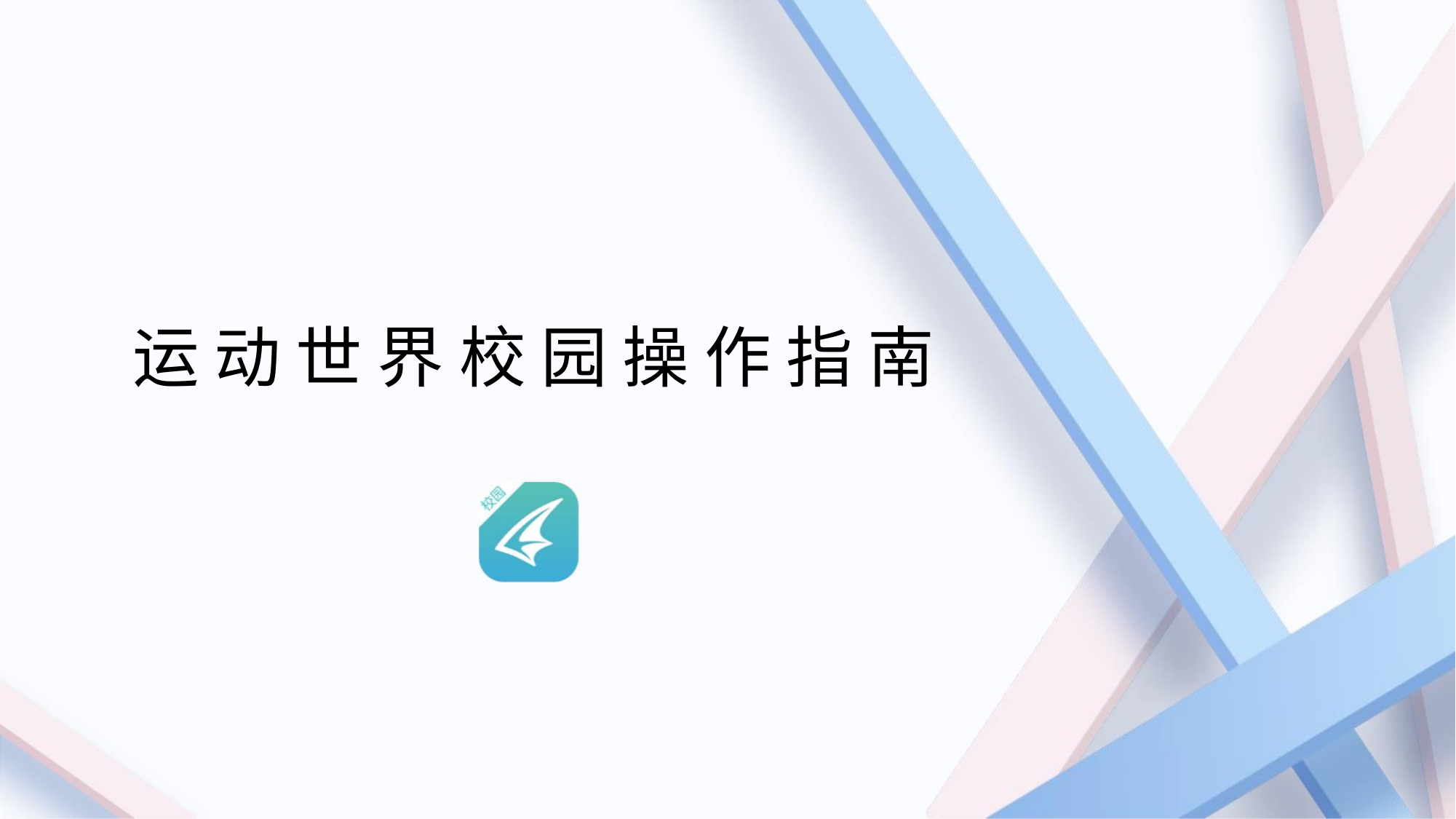

运 动 世 界 校 园 操 作 指 南